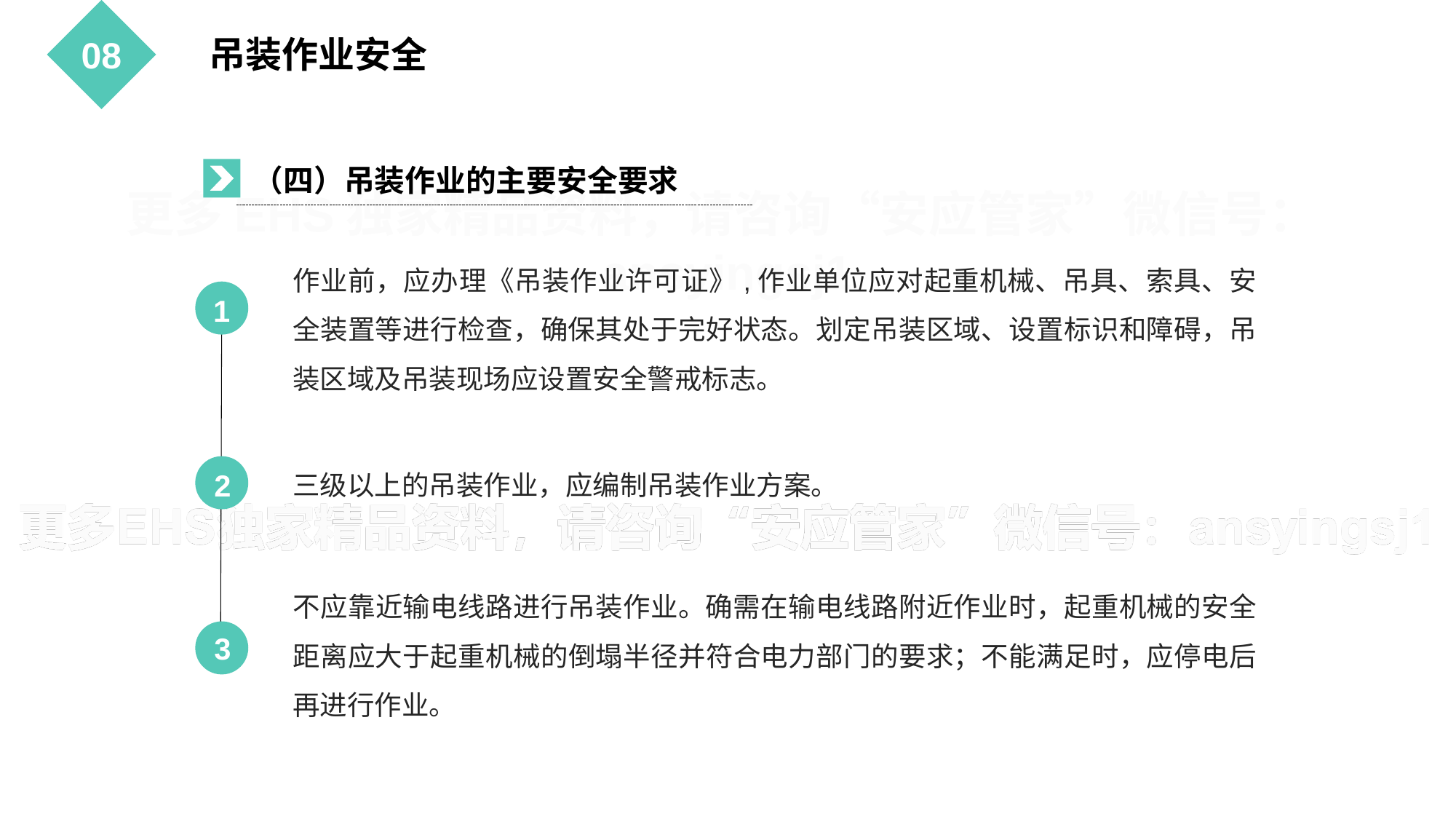

吊装作业安全
08
（四）吊装作业的主要安全要求

作业前，应办理《吊装作业许可证》,作业单位应对起重机械、吊具、索具、安全装置等进行检查，确保其处于完好状态。划定吊装区域、设置标识和障碍，吊装区域及吊装现场应设置安全警戒标志。

1

2
三级以上的吊装作业，应编制吊装作业方案。
不应靠近输电线路进行吊装作业。确需在输电线路附近作业时，起重机械的安全距离应大于起重机械的倒塌半径并符合电力部门的要求；不能满足时，应停电后再进行作业。

3